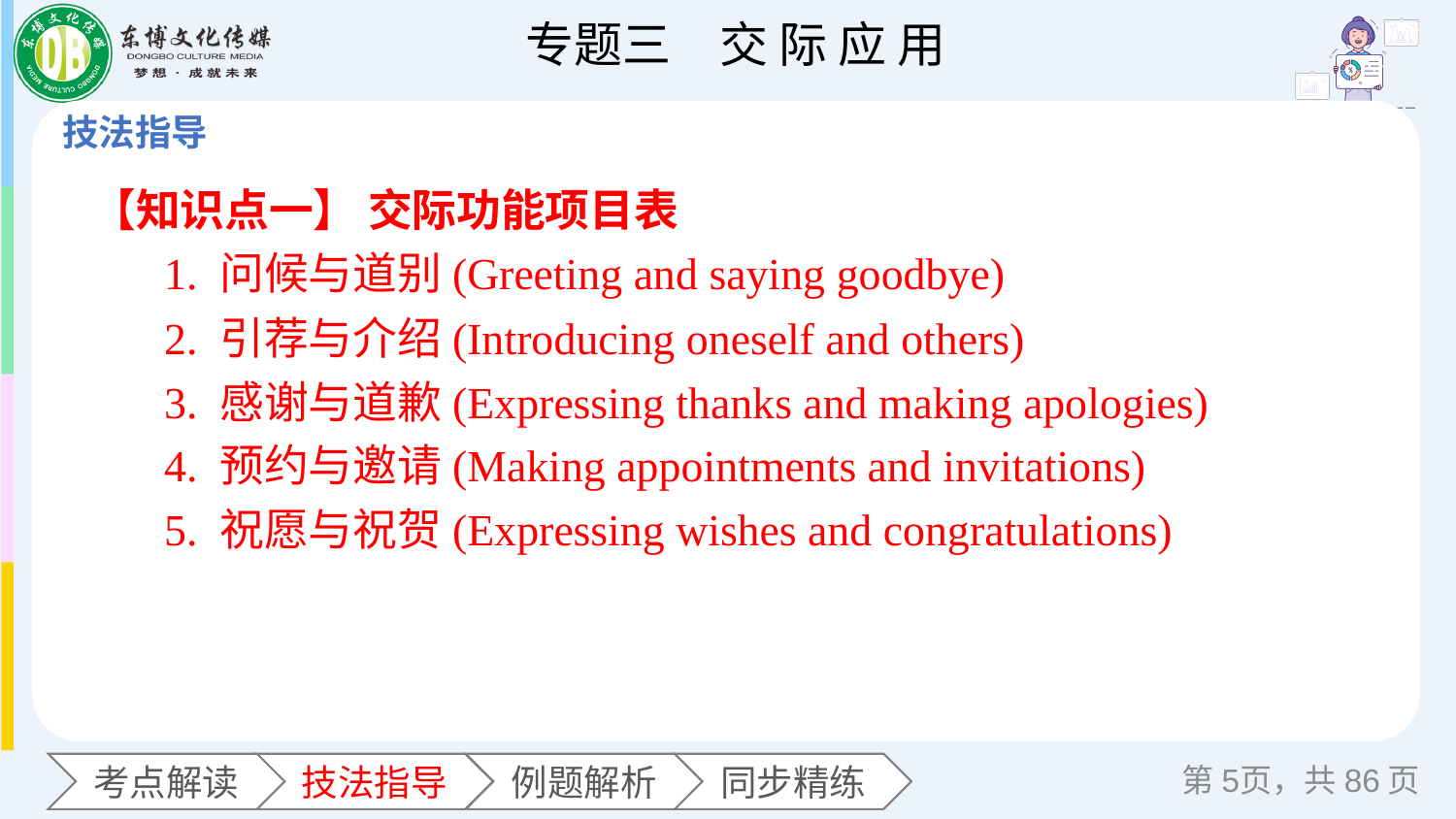

【知识点一】 交际功能项目表
1. 问候与道别(Greeting and saying goodbye)
2. 引荐与介绍(Introducing oneself and others)
3. 感谢与道歉(Expressing thanks and making apologies)
4. 预约与邀请(Making appointments and invitations)
5. 祝愿与祝贺(Expressing wishes and congratulations)
第5页，共86页